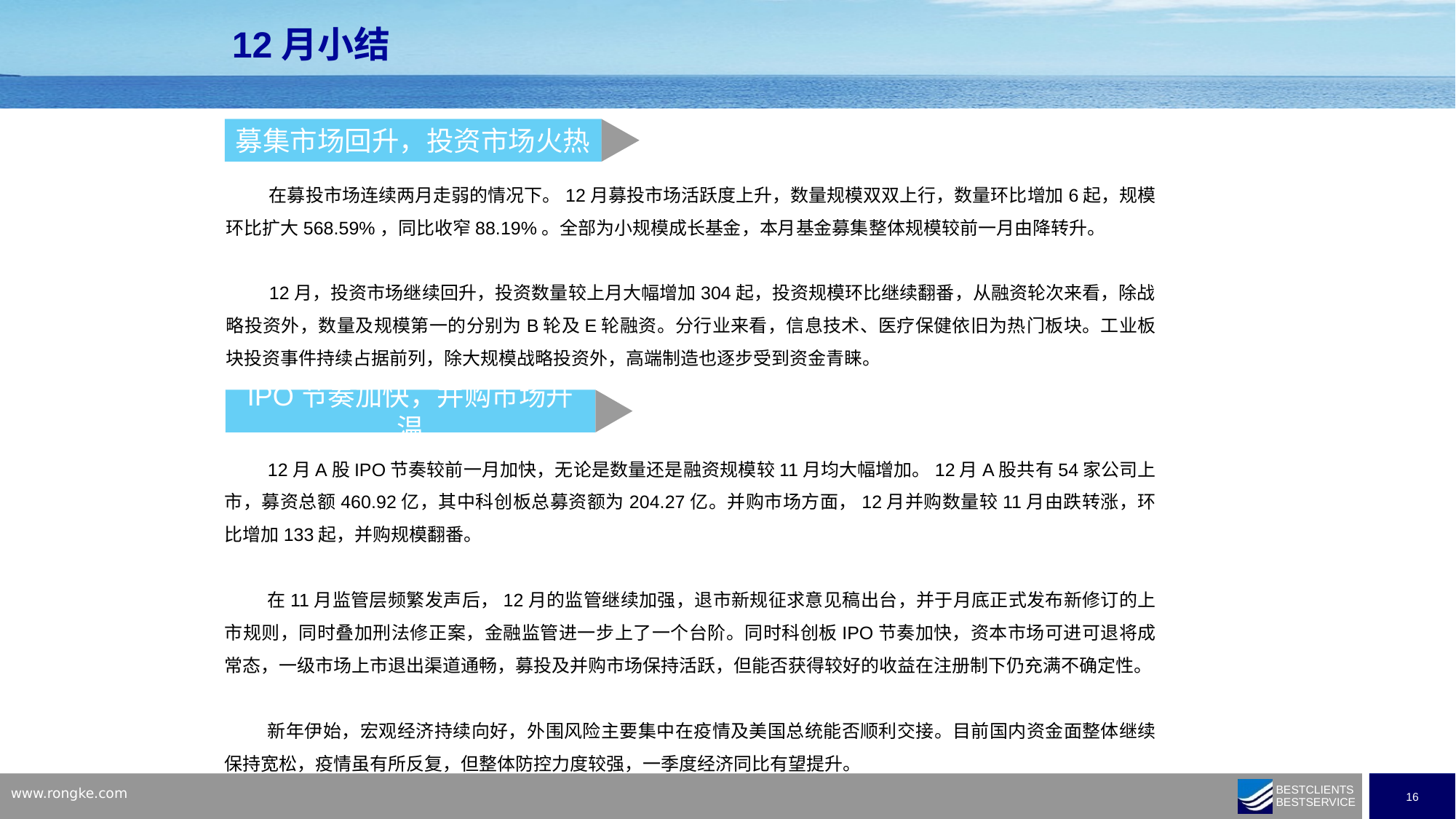

12月小结
募集市场回升，投资市场火热

在募投市场连续两月走弱的情况下。12月募投市场活跃度上升，数量规模双双上行，数量环比增加6起，规模环比扩大568.59%，同比收窄88.19%。全部为小规模成长基金，本月基金募集整体规模较前一月由降转升。

12月，投资市场继续回升，投资数量较上月大幅增加304起，投资规模环比继续翻番，从融资轮次来看，除战略投资外，数量及规模第一的分别为B轮及E轮融资。分行业来看，信息技术、医疗保健依旧为热门板块。工业板块投资事件持续占据前列，除大规模战略投资外，高端制造也逐步受到资金青睐。
IPO节奏加快，并购市场升温

12月A股IPO节奏较前一月加快，无论是数量还是融资规模较11月均大幅增加。12月A股共有54家公司上市，募资总额460.92亿，其中科创板总募资额为204.27亿。并购市场方面，12月并购数量较11月由跌转涨，环比增加133起，并购规模翻番。

在11月监管层频繁发声后，12月的监管继续加强，退市新规征求意见稿出台，并于月底正式发布新修订的上市规则，同时叠加刑法修正案，金融监管进一步上了一个台阶。同时科创板IPO节奏加快，资本市场可进可退将成常态，一级市场上市退出渠道通畅，募投及并购市场保持活跃，但能否获得较好的收益在注册制下仍充满不确定性。

新年伊始，宏观经济持续向好，外围风险主要集中在疫情及美国总统能否顺利交接。目前国内资金面整体继续保持宽松，疫情虽有所反复，但整体防控力度较强，一季度经济同比有望提升。